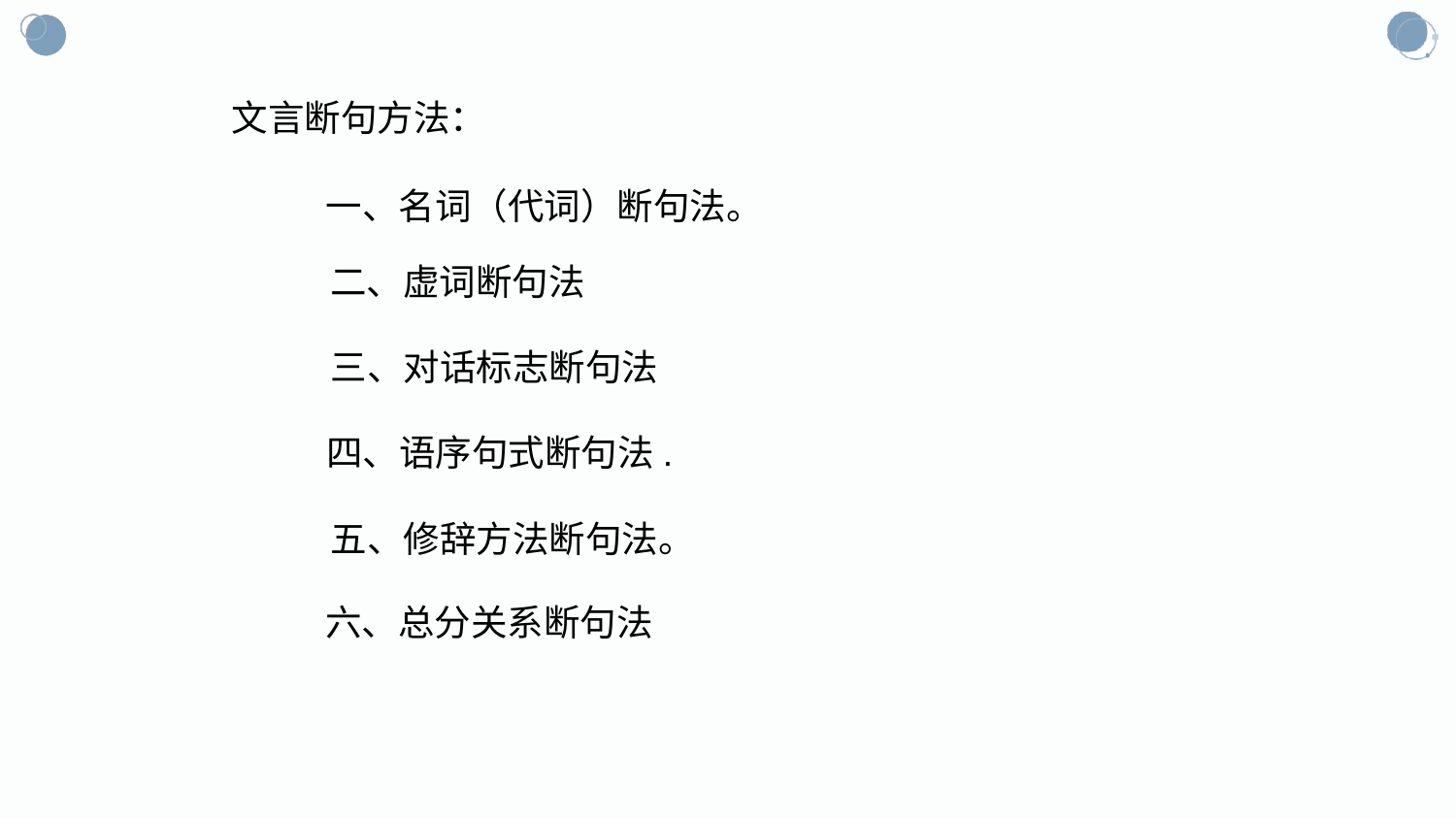

文言断句方法：
一、名词（代词）断句法。
二、虚词断句法
三、对话标志断句法
四、语序句式断句法.
五、修辞方法断句法。
六、总分关系断句法